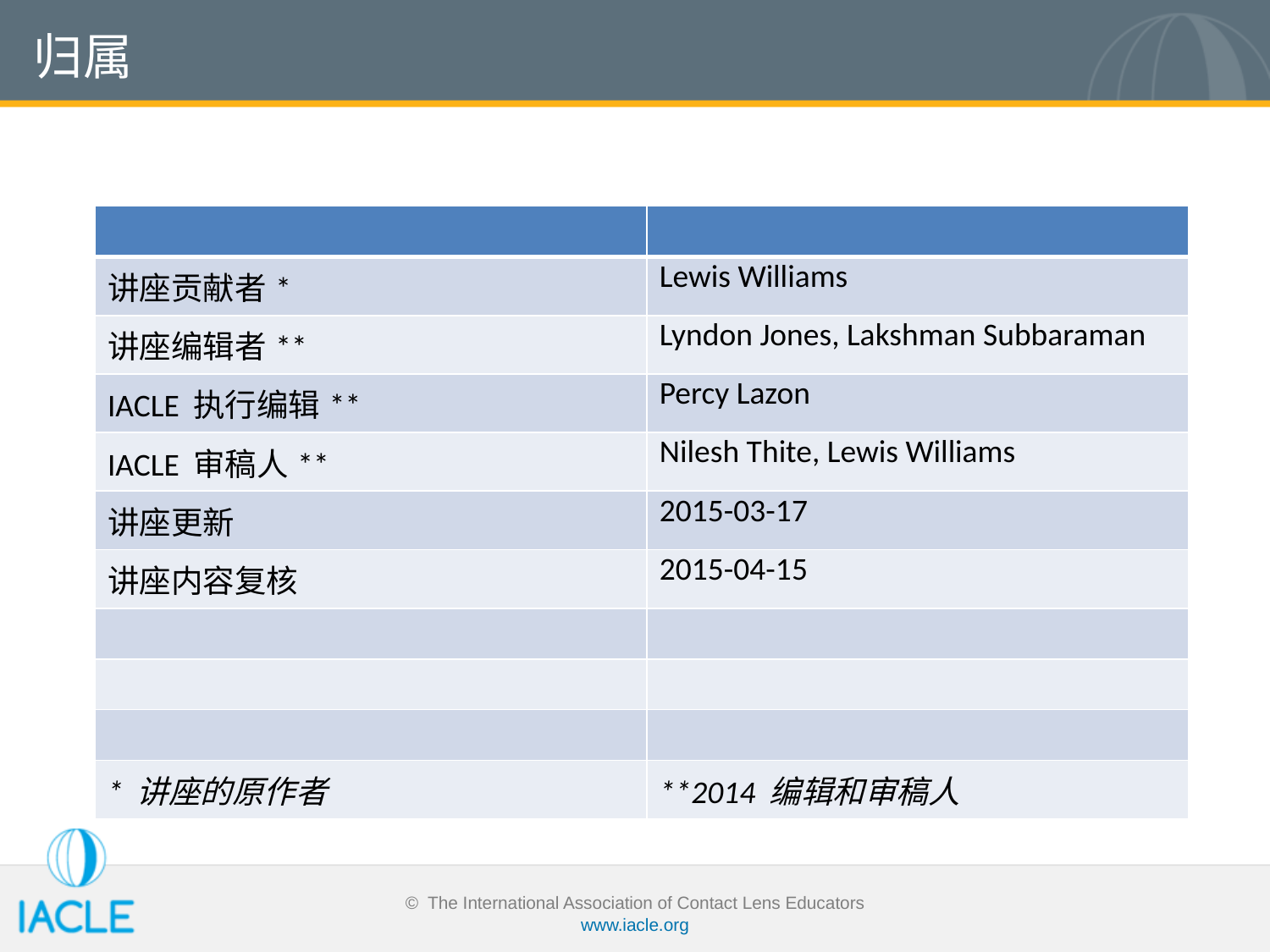

# 归属
|  |  |
| --- | --- |
| 讲座贡献者\* | Lewis Williams |
| 讲座编辑者\*\* | Lyndon Jones, Lakshman Subbaraman |
| IACLE 执行编辑\*\* | Percy Lazon |
| IACLE 审稿人\*\* | Nilesh Thite, Lewis Williams |
| 讲座更新 | 2015-03-17 |
| 讲座内容复核 | 2015-04-15 |
|  |  |
|  |  |
|  |  |
| \* 讲座的原作者 | \*\*2014 编辑和审稿人 |